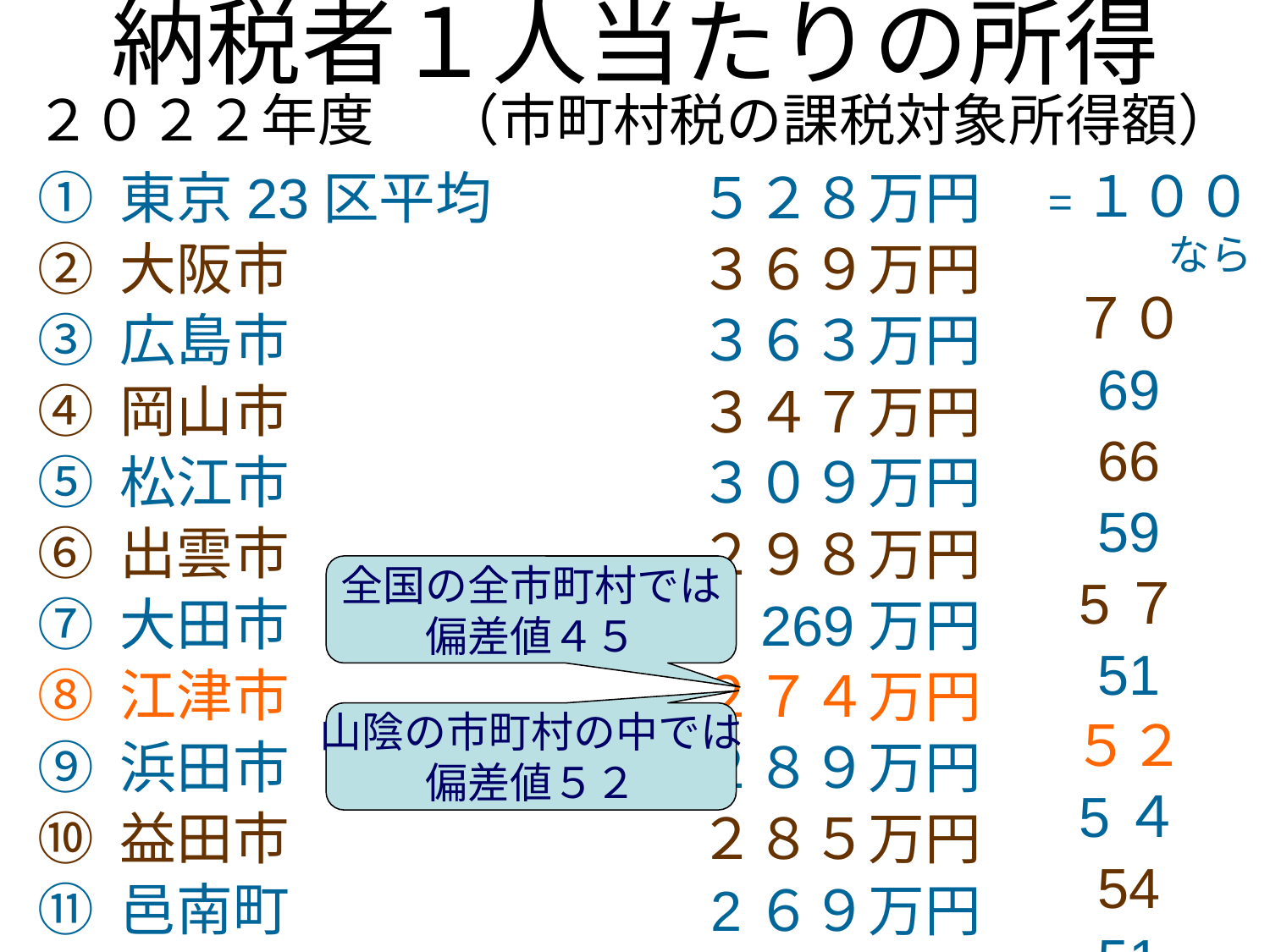

納税者１人当たりの所得
２０２２年度 　（市町村税の課税対象所得額）
=１００なら
７０
69
66
59
5７
51
５２
5４
54
51
５２８万円
３６９万円
３６３万円
３４７万円
３０９万円
２９８万円
269万円
２７４万円
２８９万円
２８５万円
2６９万円
① 東京23区平均
② 大阪市
③ 広島市
④ 岡山市
⑤ 松江市
⑥ 出雲市
⑦ 大田市
⑧ 江津市
⑨ 浜田市
⑩ 益田市
⑪ 邑南町
全国の全市町村では
偏差値４５
山陰の市町村の中では
偏差値５２